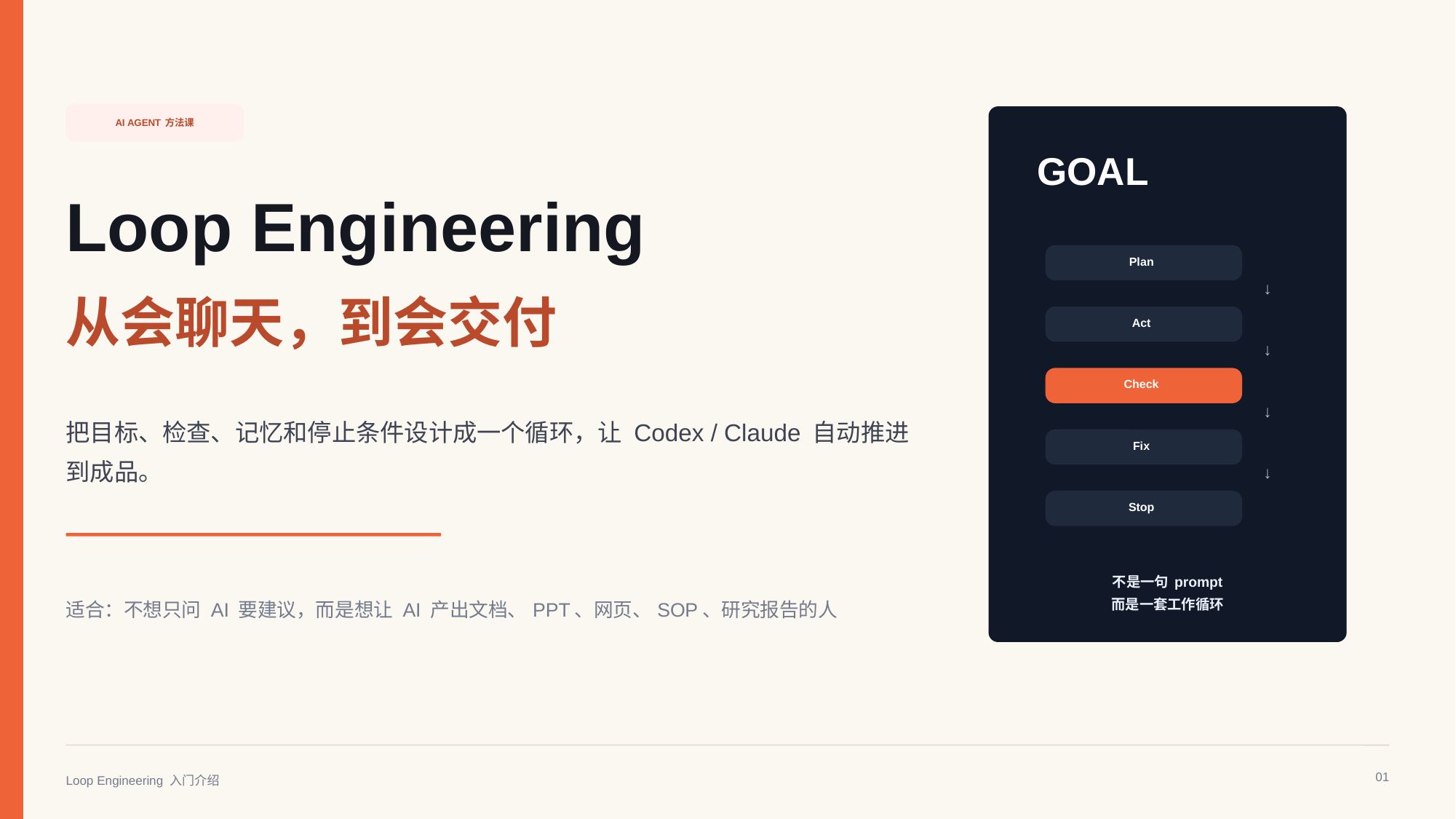

AI AGENT 方法课
GOAL
Loop Engineering

Plan
↓
从会聊天，到会交付

Act
↓

Check
↓
把目标、检查、记忆和停止条件设计成一个循环，让 Codex / Claude 自动推进到成品。

Fix
↓

Stop

不是一句 prompt
而是一套工作循环
适合：不想只问 AI 要建议，而是想让 AI 产出文档、PPT、网页、SOP、研究报告的人

Loop Engineering 入门介绍
01